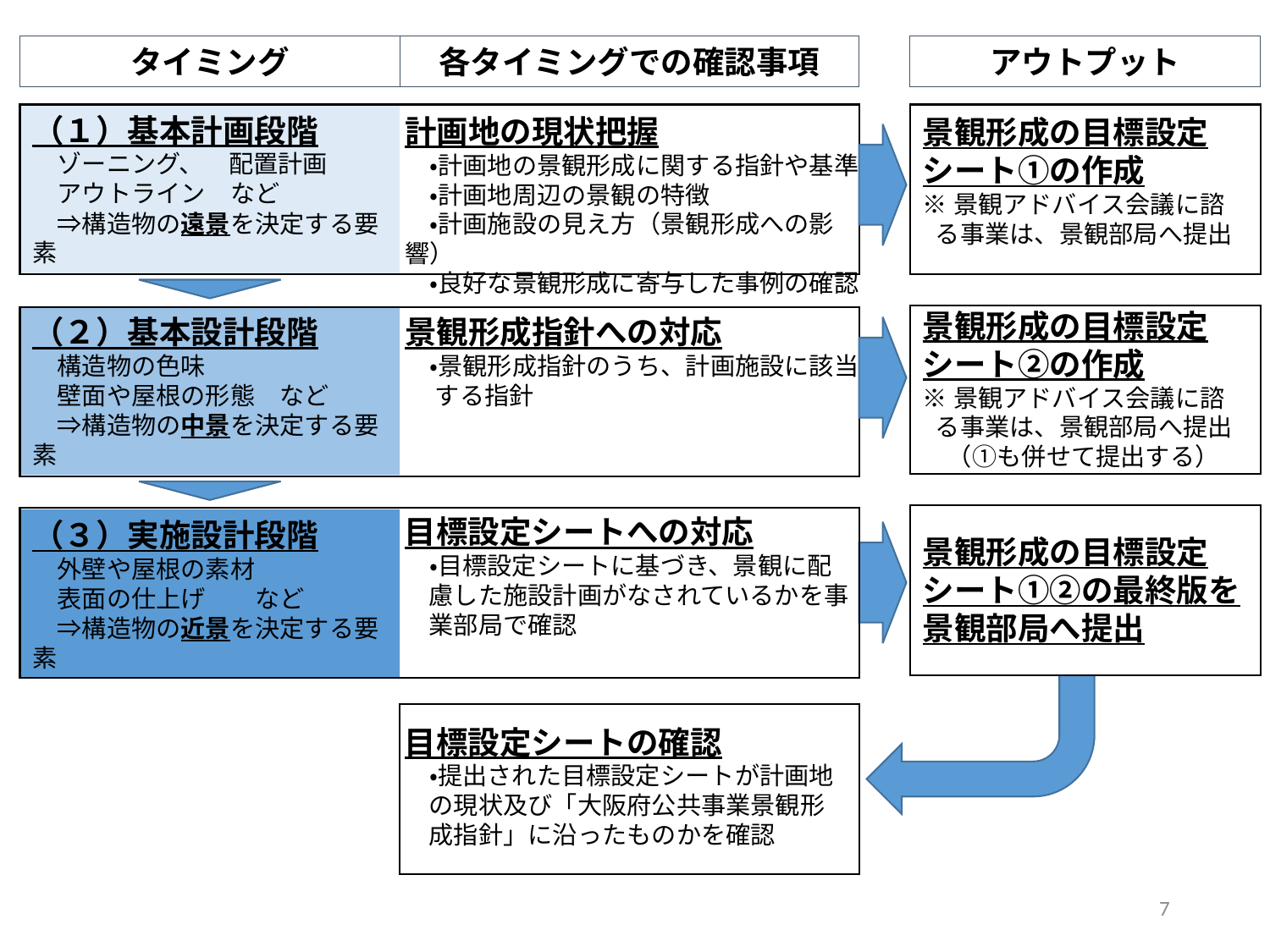

タイミング
各タイミングでの確認事項
アウトプット
（１）基本計画段階
　ゾーニング、　配置計画
　アウトライン　など
　⇒構造物の遠景を決定する要素

計画地の現状把握
　・計画地の景観形成に関する指針や基準
　・計画地周辺の景観の特徴
　・計画施設の見え方（景観形成への影響）
　・良好な景観形成に寄与した事例の確認
景観形成の目標設定シート①の作成
※景観アドバイス会議に諮る事業は、景観部局へ提出

景観形成の目標設定シート②の作成
※景観アドバイス会議に諮る事業は、景観部局へ提出
　（①も併せて提出する）

（２）基本設計段階
　構造物の色味
　壁面や屋根の形態　など
　⇒構造物の中景を決定する要素
景観形成指針への対応
　・景観形成指針のうち、計画施設に該当
　 する指針

目標設定シートへの対応
　・目標設定シートに基づき、景観に配慮した施設計画がなされているかを事業部局で確認

（３）実施設計段階
　外壁や屋根の素材
　表面の仕上げ　　など
　⇒構造物の近景を決定する要素

景観形成の目標設定シート①②の最終版を景観部局へ提出

目標設定シートの確認
　・提出された目標設定シートが計画地の現状及び「大阪府公共事業景観形成指針」に沿ったものかを確認
7